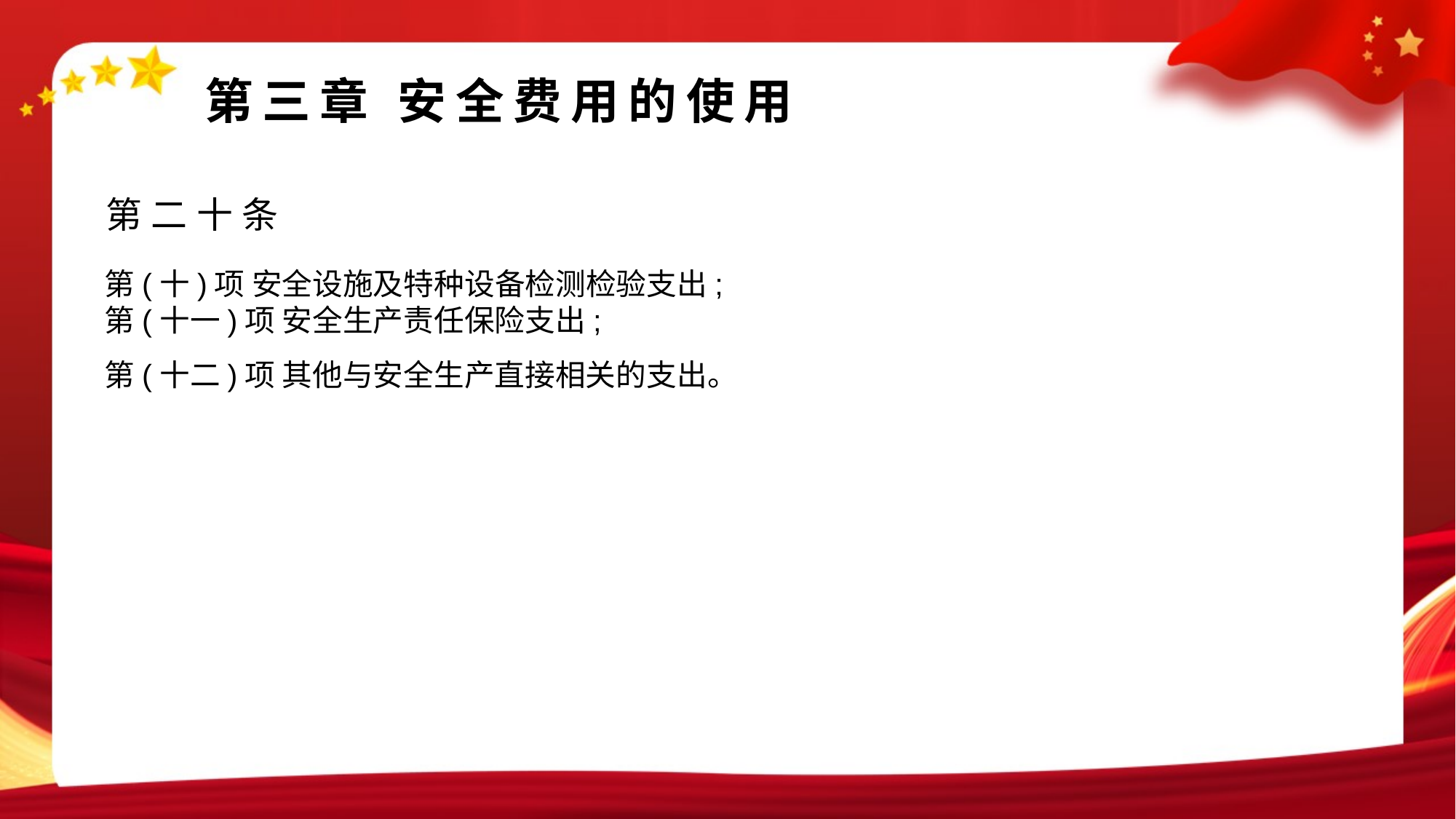

#
第三章 安全费用的使用
第二十条
第(十)项 安全设施及特种设备检测检验支出;
第(十一)项 安全生产责任保险支出;
第(十二)项 其他与安全生产直接相关的支出。